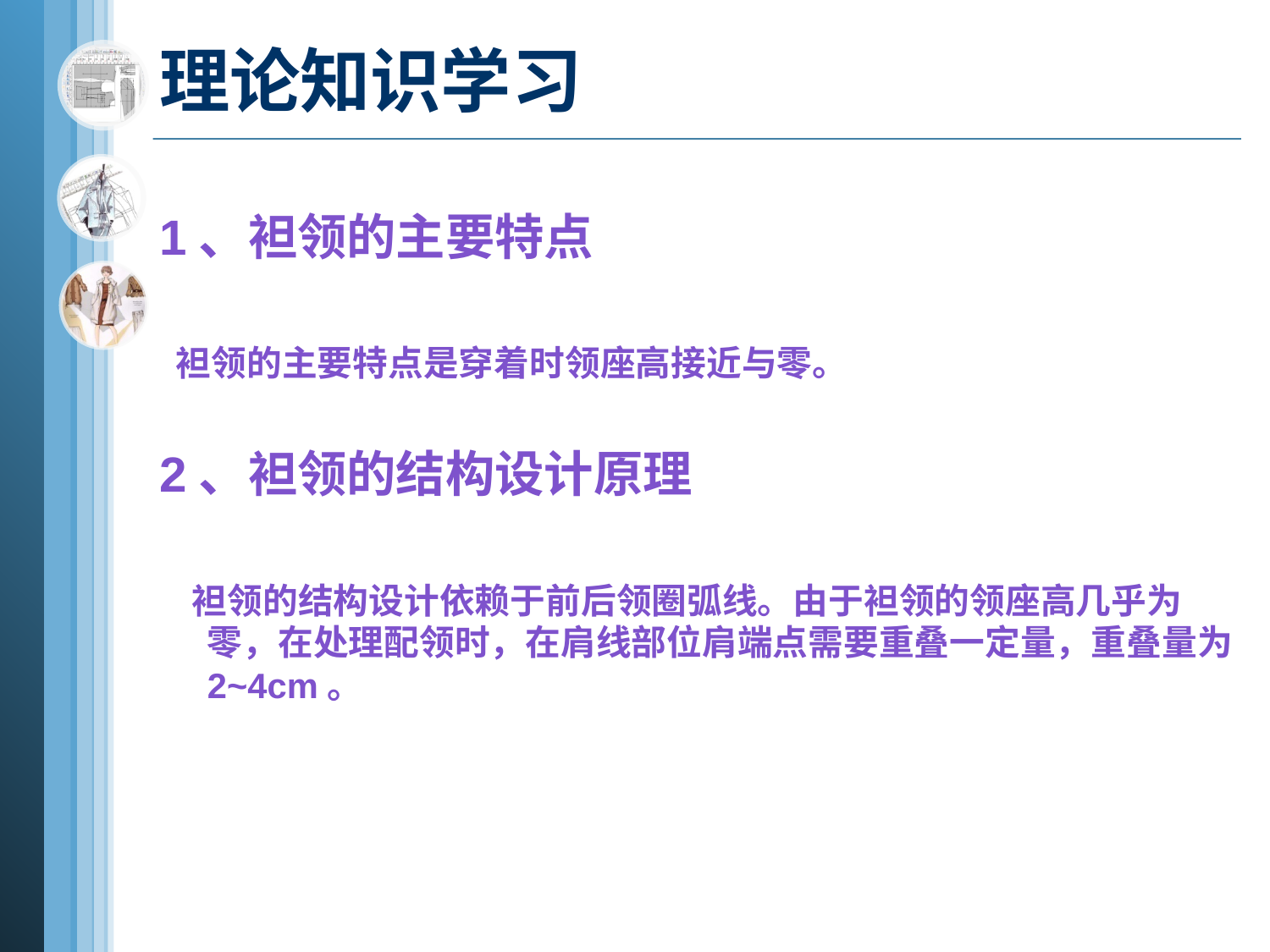

# 理论知识学习

1、袒领的主要特点

 袒领的主要特点是穿着时领座高接近与零。

2、袒领的结构设计原理

   袒领的结构设计依赖于前后领圈弧线。由于袒领的领座高几乎为零，在处理配领时，在肩线部位肩端点需要重叠一定量，重叠量为2~4cm。